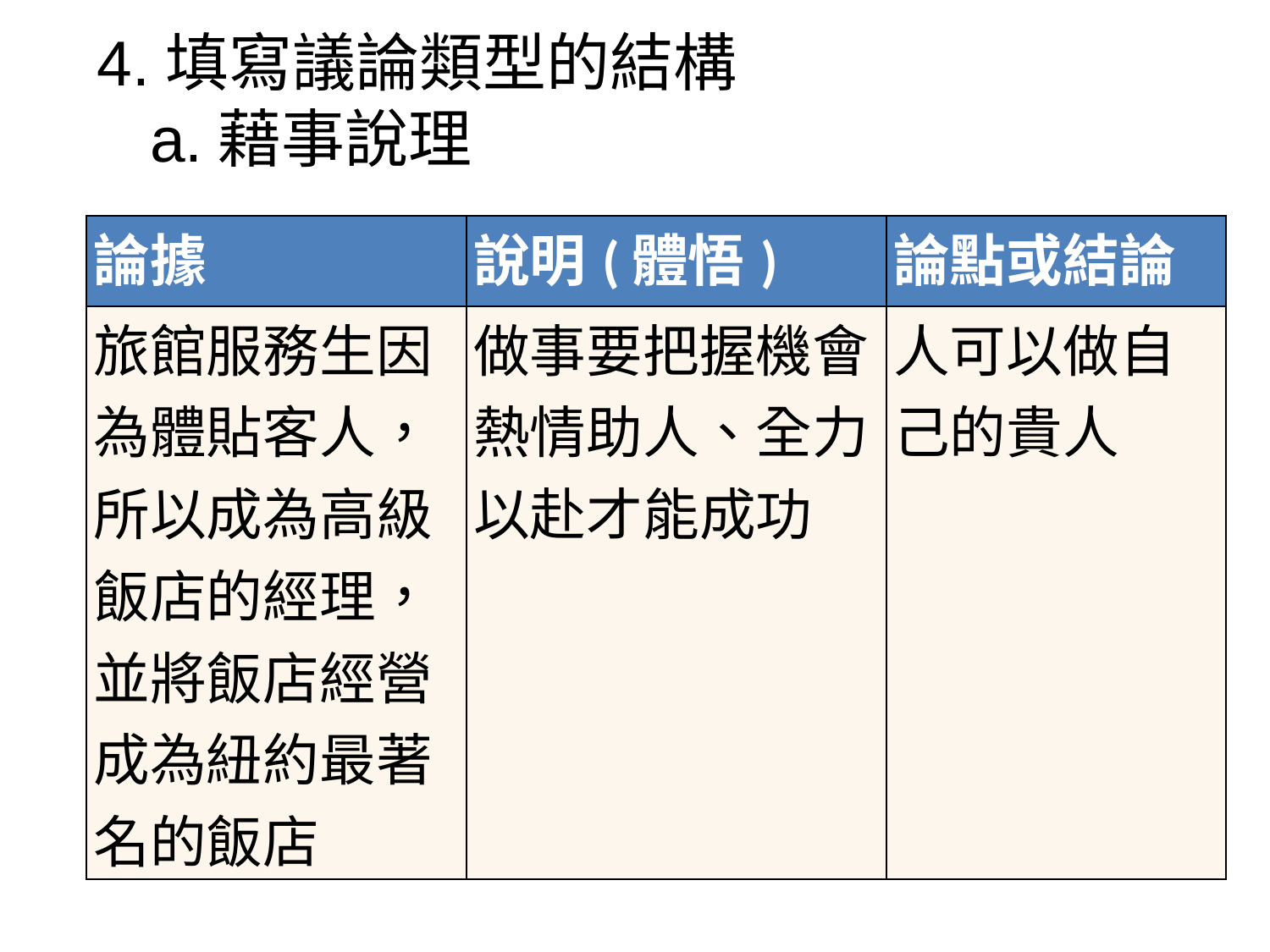

4.填寫議論類型的結構
   a.藉事說理
| 論據 | 說明(體悟) | 論點或結論 |
| --- | --- | --- |
| 旅館服務生因為體貼客人，所以成為高級飯店的經理，並將飯店經營成為紐約最著名的飯店 | 做事要把握機會、熱情助人、全力以赴才能成功 | 人可以做自己的貴人 |